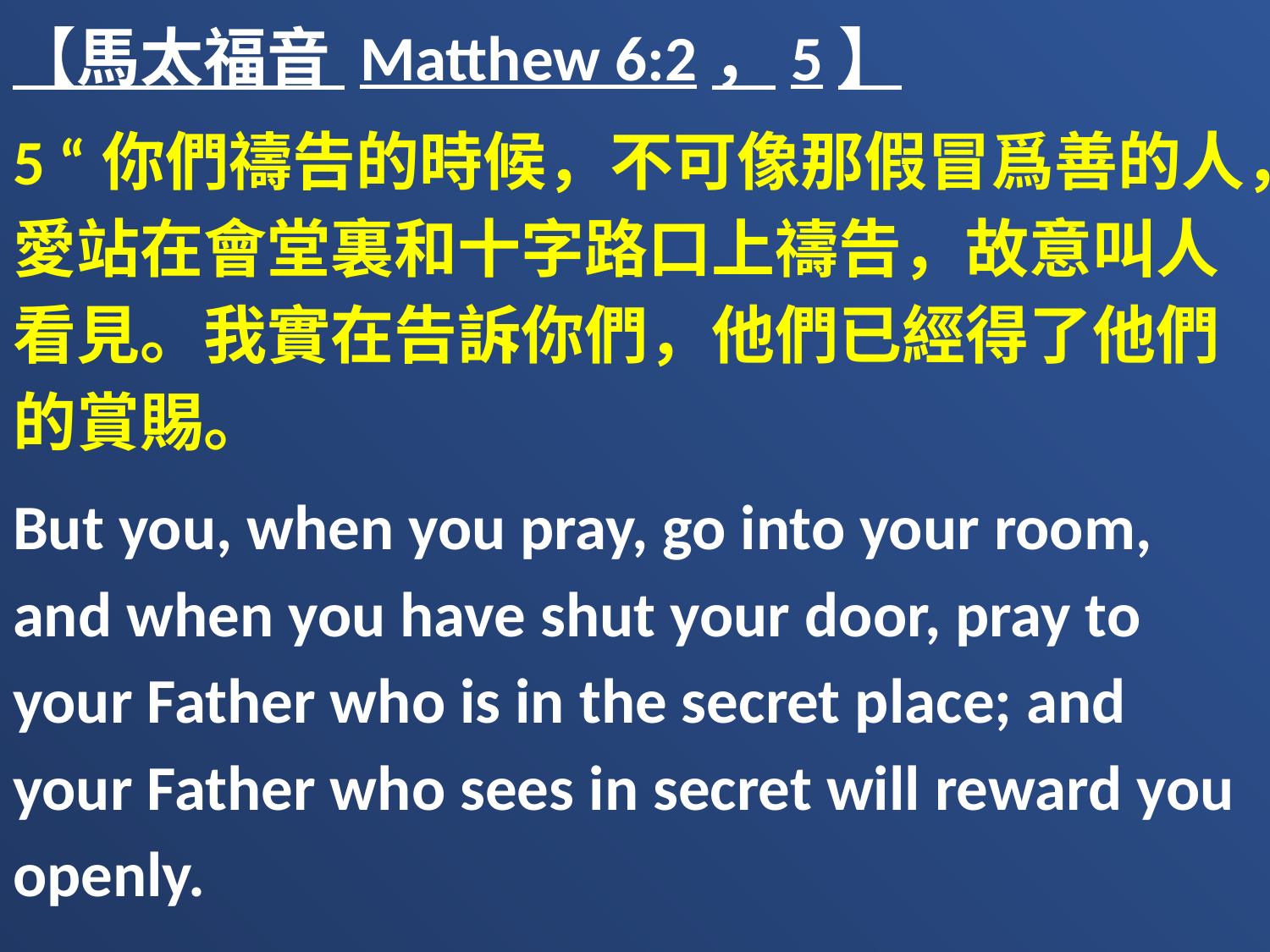

【馬太福音 Matthew 6:2，5】
5 “你們禱告的時候，不可像那假冒爲善的人，愛站在會堂裏和十字路口上禱告，故意叫人看見。我實在告訴你們，他們已經得了他們的賞賜。
But you, when you pray, go into your room, and when you have shut your door, pray to your Father who is in the secret place; and your Father who sees in secret will reward you openly.